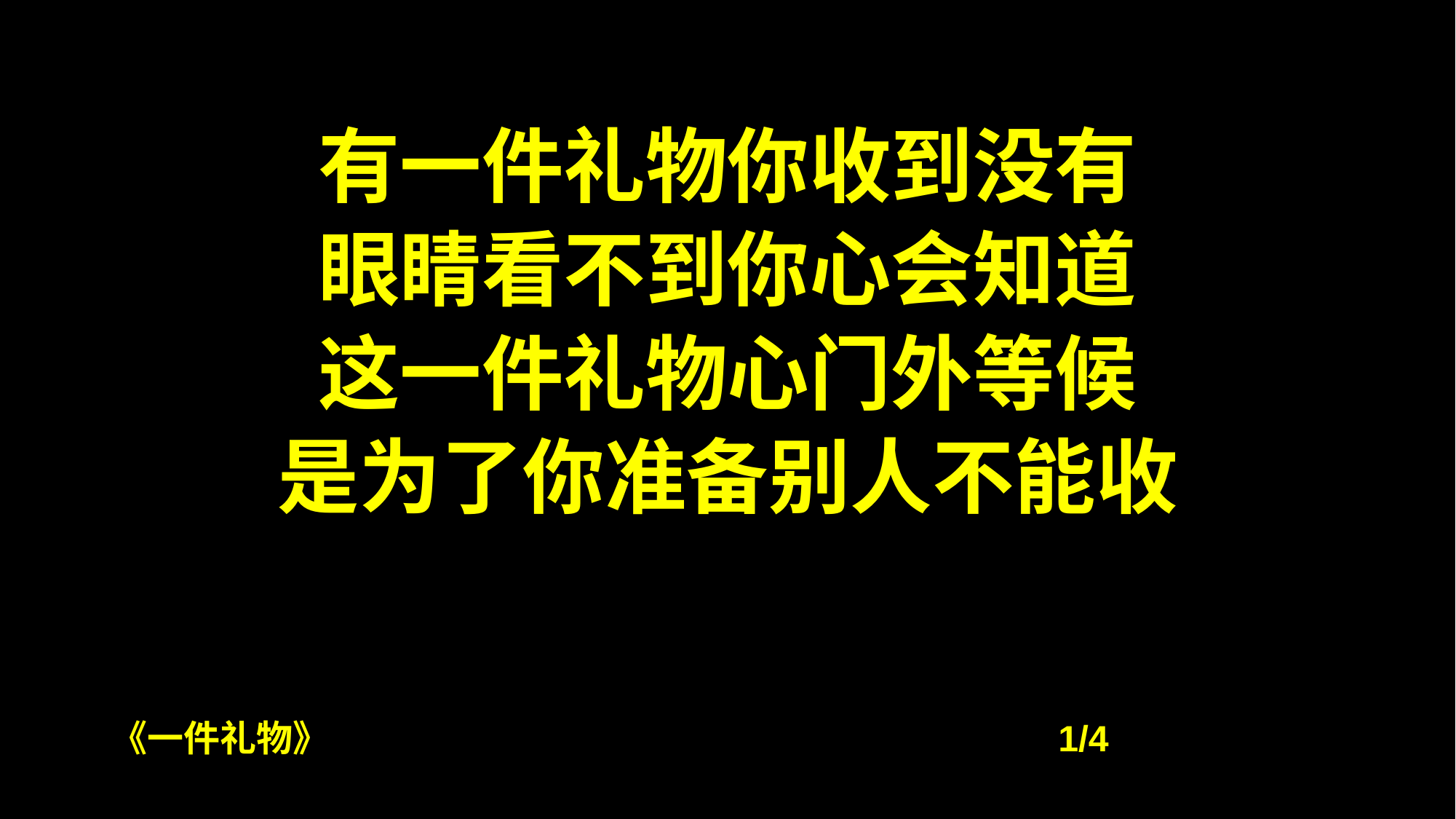

有一件礼物你收到没有
眼睛看不到你心会知道
这一件礼物心门外等候
是为了你准备别人不能收
# 《一件礼物》                                                                                        1/4